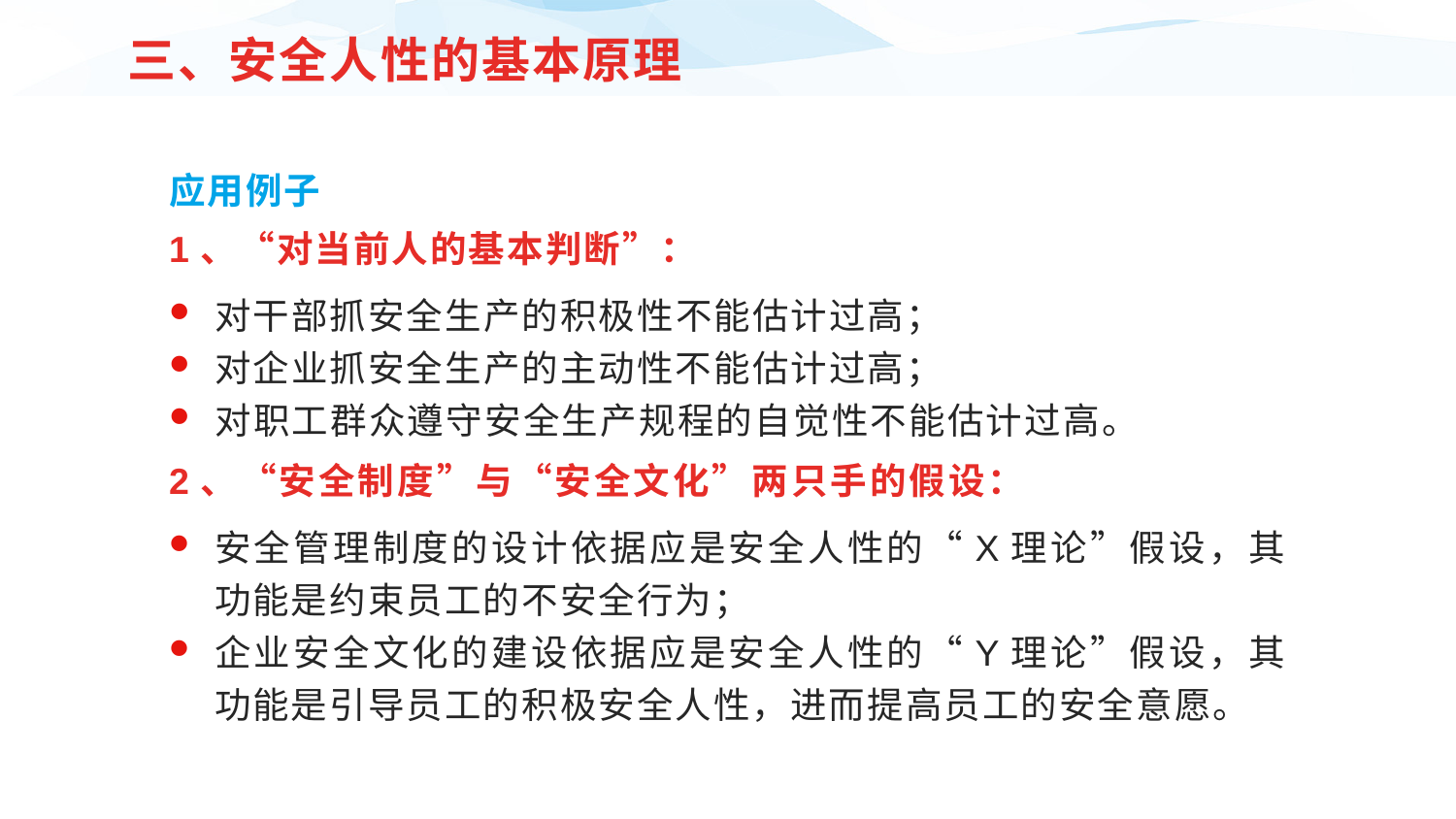

三、安全人性的基本原理
应用例子
1、“对当前人的基本判断”：
对干部抓安全生产的积极性不能估计过高；
对企业抓安全生产的主动性不能估计过高；
对职工群众遵守安全生产规程的自觉性不能估计过高。
2、“安全制度”与“安全文化”两只手的假设：
安全管理制度的设计依据应是安全人性的“X理论”假设，其功能是约束员工的不安全行为；
企业安全文化的建设依据应是安全人性的“Y理论”假设，其功能是引导员工的积极安全人性，进而提高员工的安全意愿。